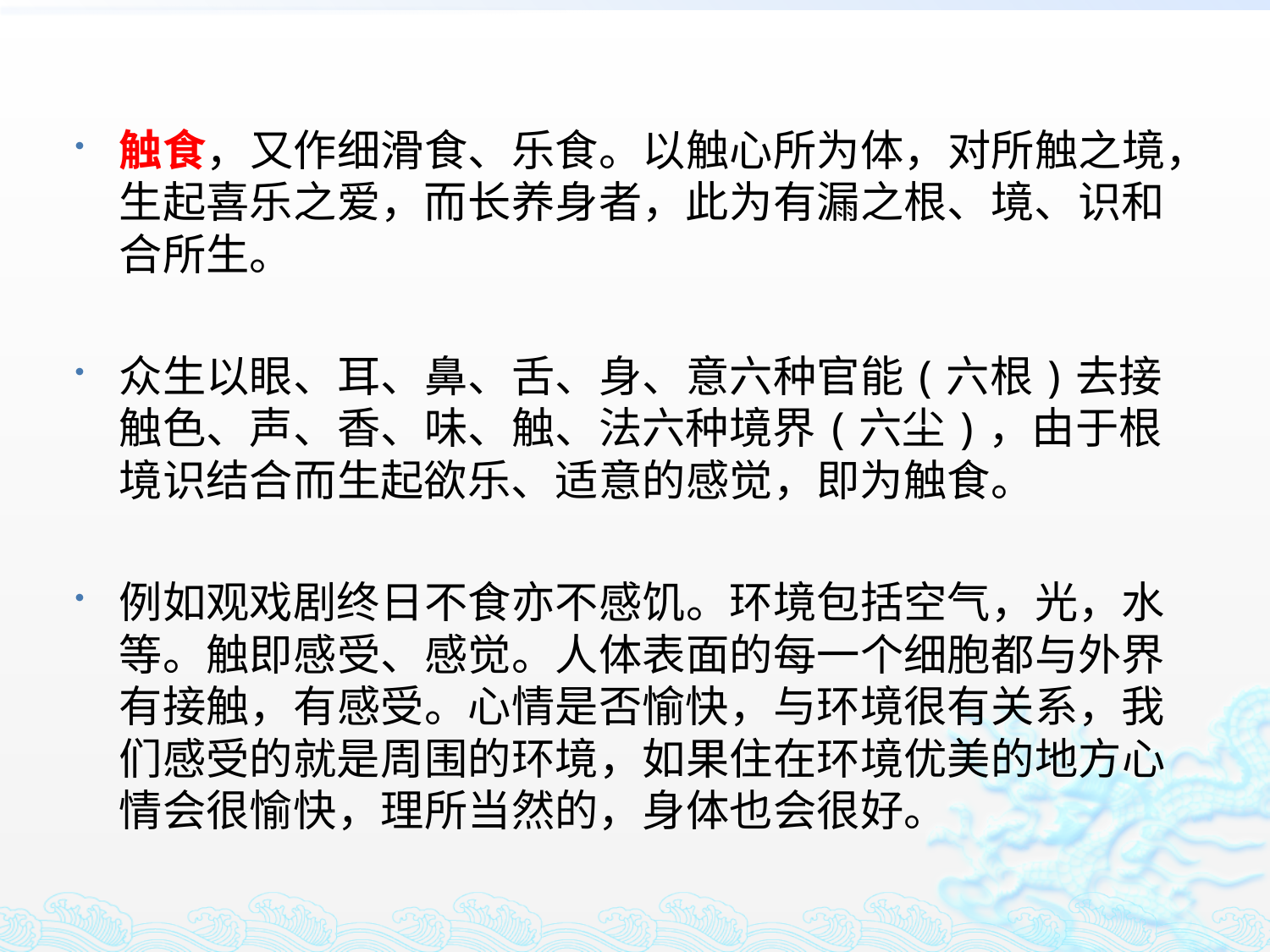

触食，又作细滑食、乐食。以触心所为体，对所触之境，生起喜乐之爱，而长养身者，此为有漏之根、境、识和合所生。

众生以眼、耳、鼻、舌、身、意六种官能(六根)去接触色、声、香、味、触、法六种境界(六尘)，由于根境识结合而生起欲乐、适意的感觉，即为触食。

例如观戏剧终日不食亦不感饥。环境包括空气，光，水等。触即感受、感觉。人体表面的每一个细胞都与外界有接触，有感受。心情是否愉快，与环境很有关系，我们感受的就是周围的环境，如果住在环境优美的地方心情会很愉快，理所当然的，身体也会很好。